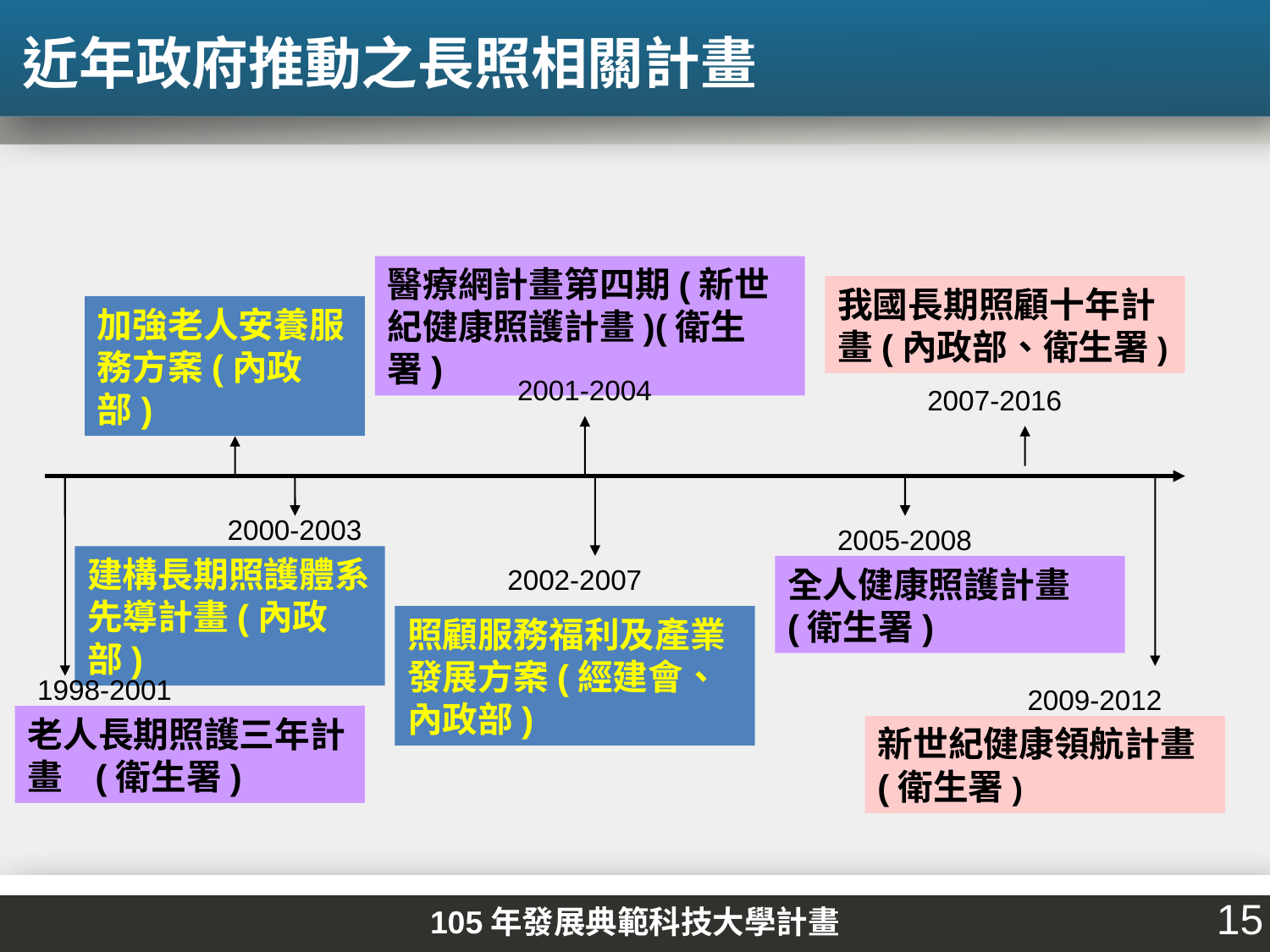

近年政府推動之長照相關計畫
醫療網計畫第四期(新世紀健康照護計畫)(衛生署)
我國長期照顧十年計畫(內政部、衛生署)
加強老人安養服務方案(內政部)
2001-2004
2007-2016
1998-2007

2000-2003
2005-2008
建構長期照護體系先導計畫(內政部)
2002-2007
全人健康照護計畫   (衛生署)
照顧服務福利及產業發展方案(經建會、內政部)
1998-2001
2009-2012
老人長期照護三年計畫   (衛生署)
新世紀健康領航計畫(衛生署)